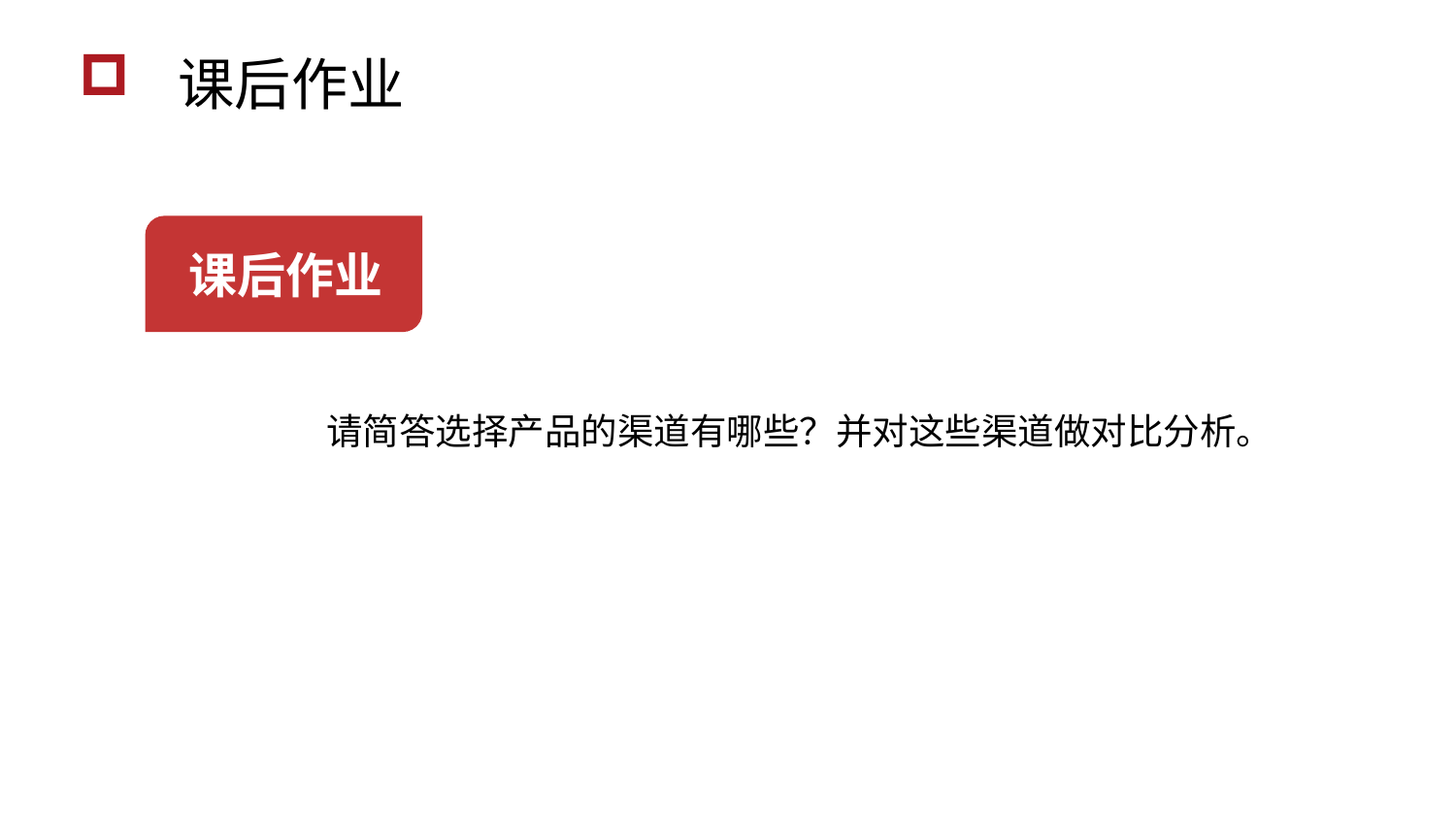

课后作业

课后作业
请简答选择产品的渠道有哪些？并对这些渠道做对比分析。